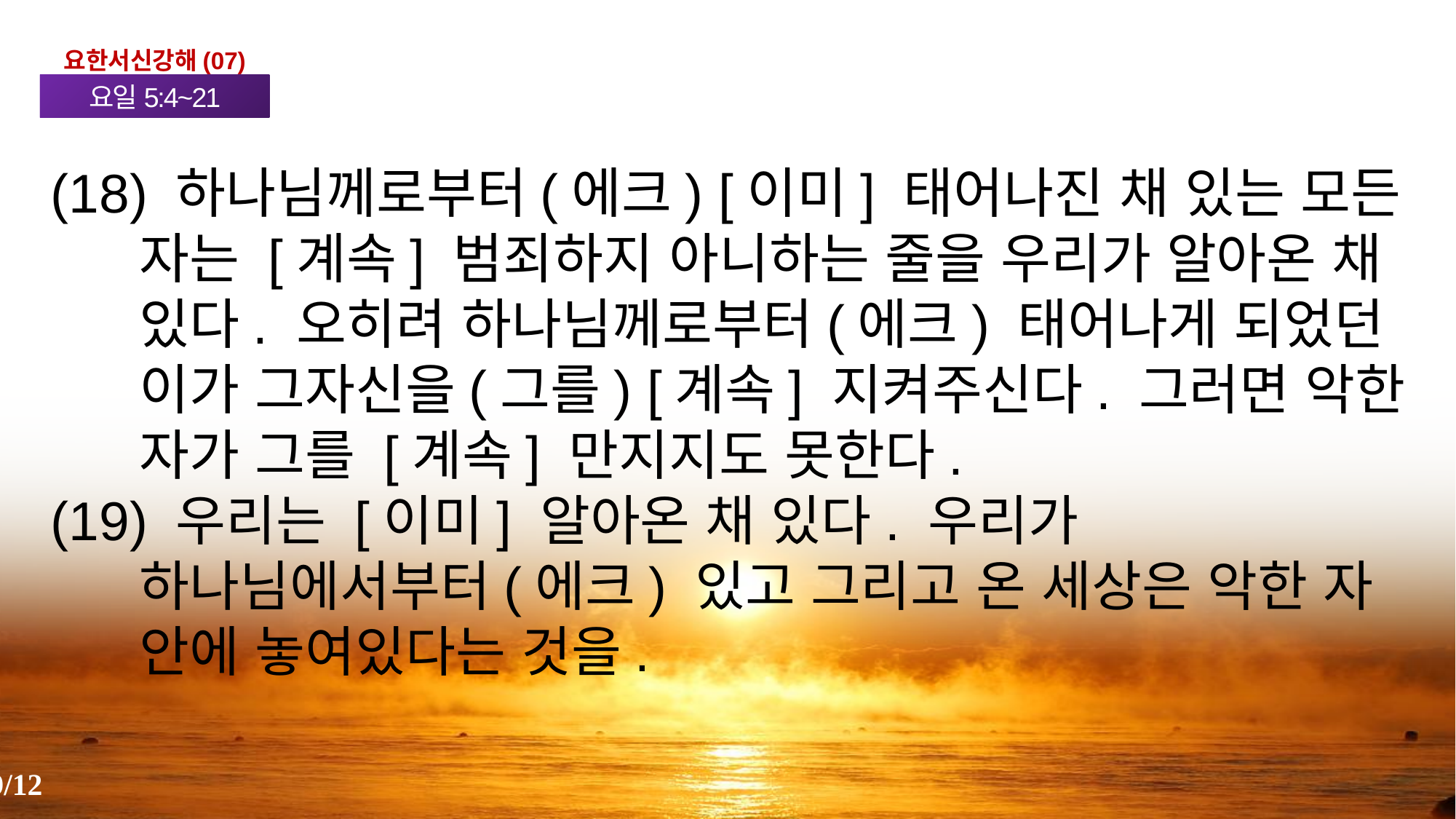

요한서신강해(07)
요일5:4~21

(18) 하나님께로부터(에크) [이미] 태어나진 채 있는 모든 자는 [계속] 범죄하지 아니하는 줄을 우리가 알아온 채 있다. 오히려 하나님께로부터(에크) 태어나게 되었던 이가 그자신을(그를) [계속] 지켜주신다. 그러면 악한 자가 그를 [계속] 만지지도 못한다.
(19) 우리는 [이미] 알아온 채 있다. 우리가 하나님에서부터(에크) 있고 그리고 온 세상은 악한 자 안에 놓여있다는 것을.